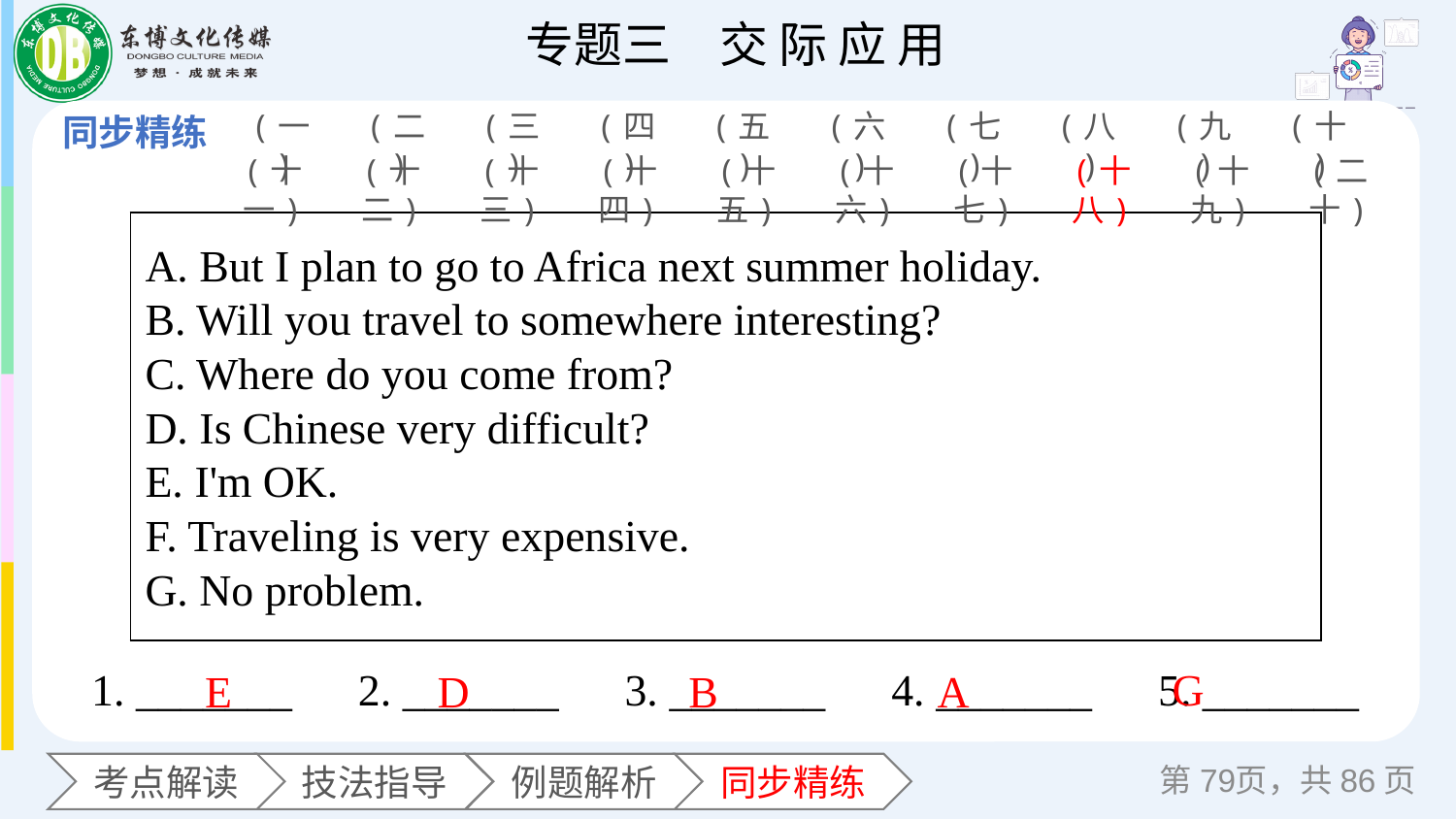

(一)
(二)
(三)
(四)
(五)
(六)
(七)
(八)
(九)
(十)
(十一)
(十二)
(十三)
(十四)
(十五)
(十六)
(十七)
(十八)
(十九)
(二十)
| A. But I plan to go to Africa next summer holiday. B. Will you travel to somewhere interesting? C. Where do you come from? D. Is Chinese very difficult? E. I'm OK. F. Traveling is very expensive. G. No problem. |
| --- |
1. _______　2. _______　3. _______　4. _______　5. _______
G
E
D
B
A
第79页，共86页